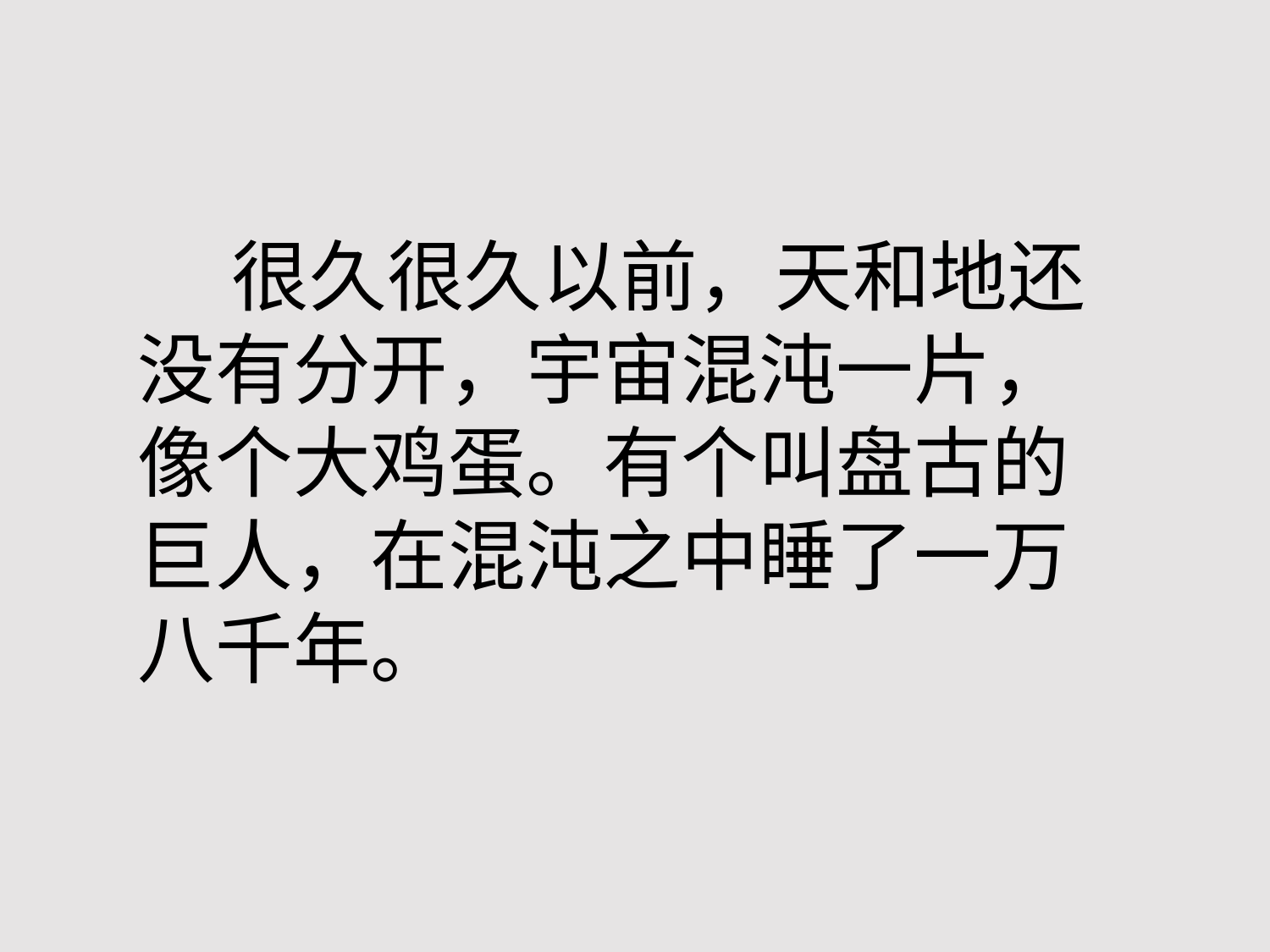

很久很久以前，天和地还没有分开，宇宙混沌一片，像个大鸡蛋。有个叫盘古的巨人，在混沌之中睡了一万八千年。